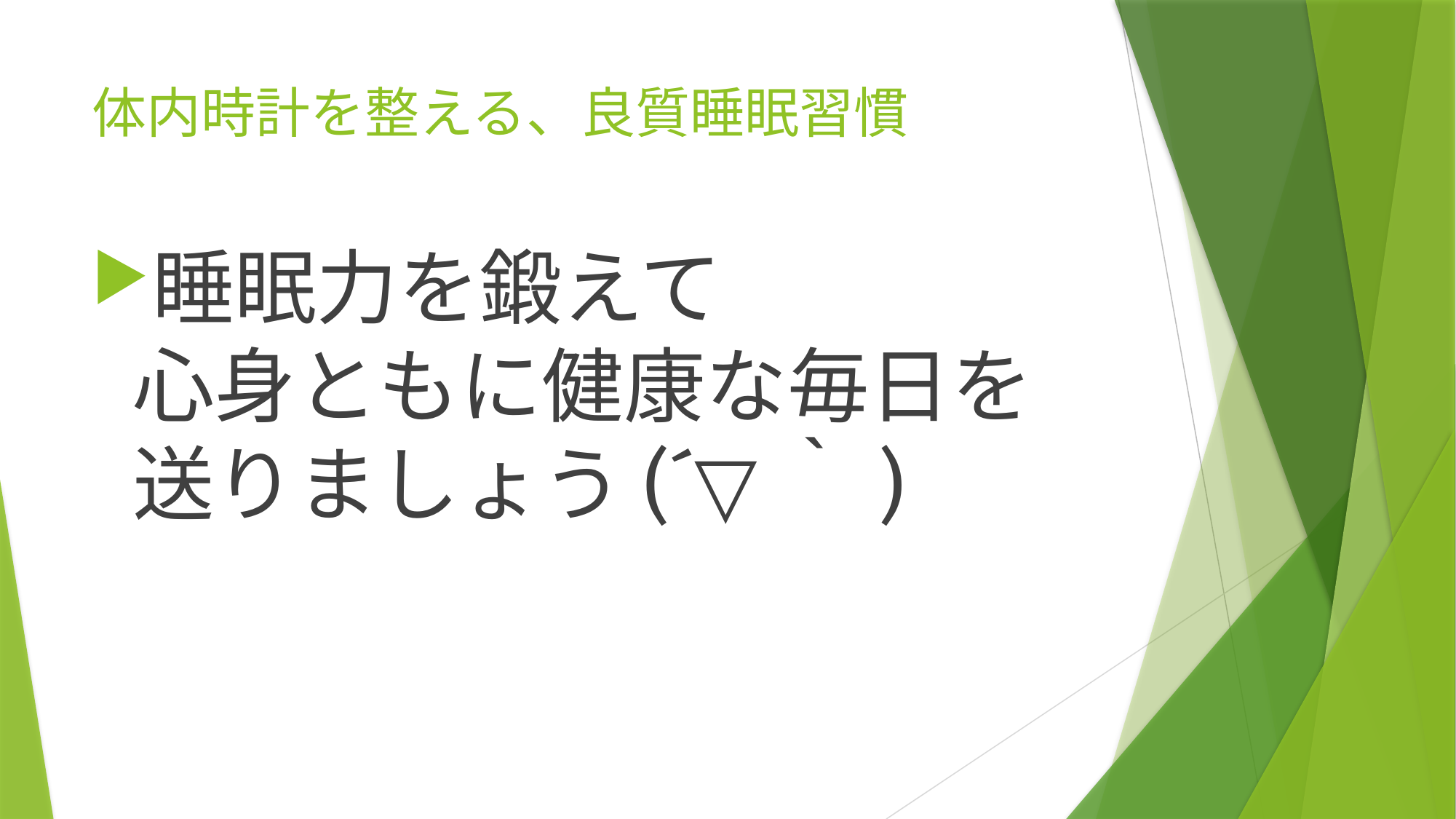

# 体内時計を整える、良質睡眠習慣
睡眠力を鍛えて
心身ともに健康な毎日を
送りましょう(´▽｀)